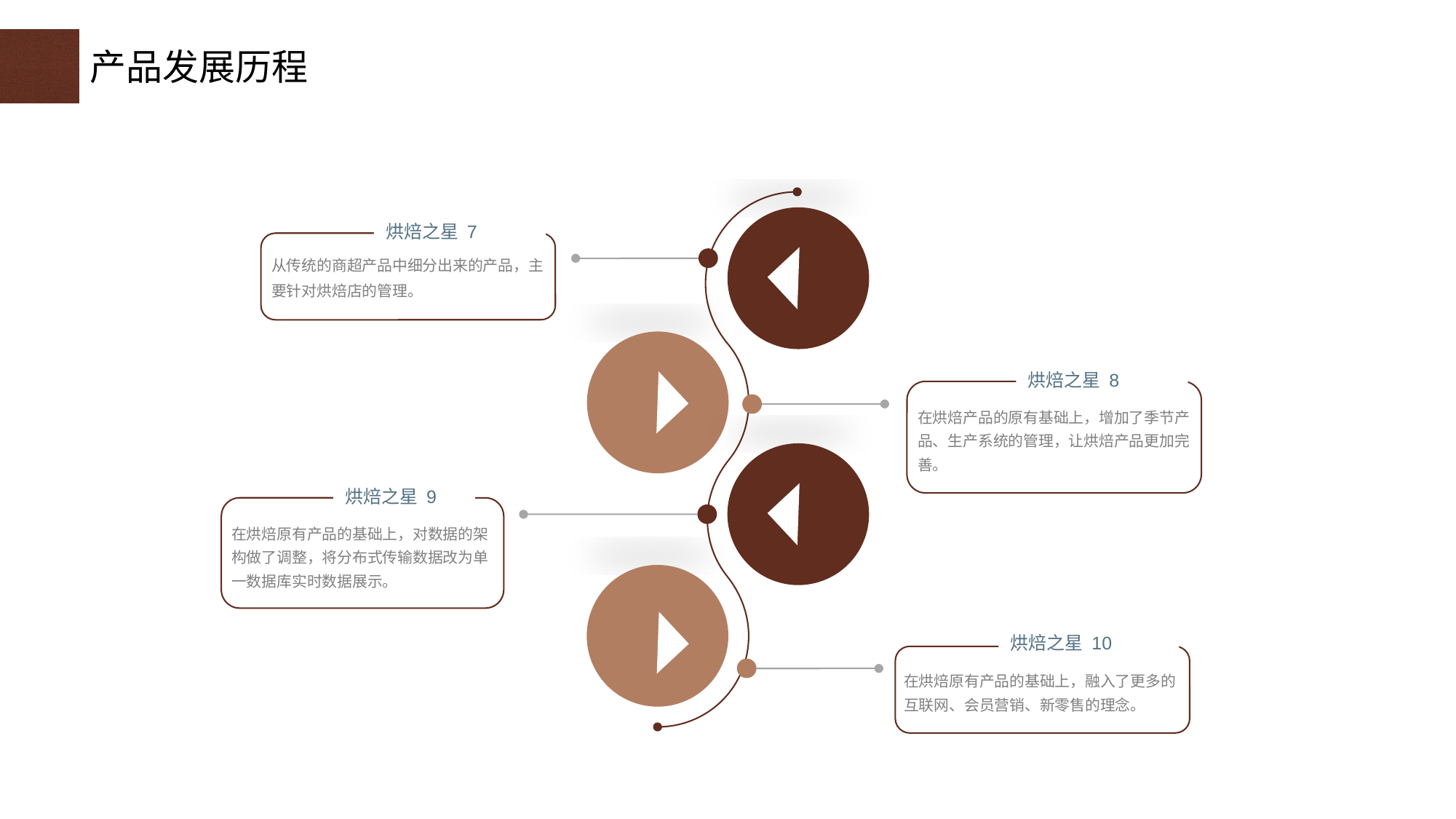

产品发展历程

烘焙之星 7

从传统的商超产品中细分出来的产品，主要针对烘焙店的管理。

烘焙之星 8
在烘焙产品的原有基础上，增加了季节产品、生产系统的管理，让烘焙产品更加完善。

烘焙之星 9
在烘焙原有产品的基础上，对数据的架构做了调整，将分布式传输数据改为单一数据库实时数据展示。

烘焙之星 10

在烘焙原有产品的基础上，融入了更多的互联网、会员营销、新零售的理念。